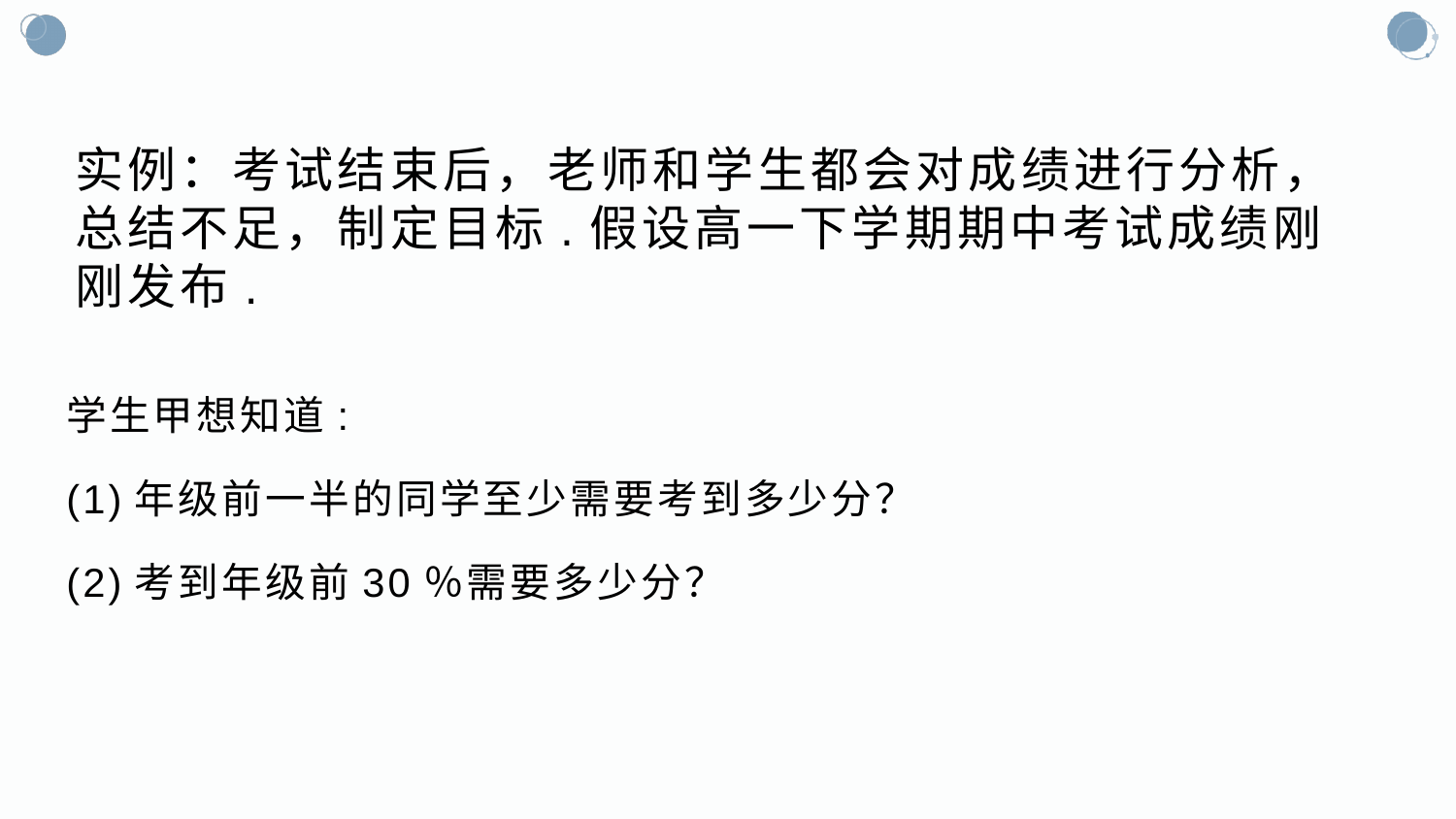

# 实例：考试结束后，老师和学生都会对成绩进行分析，总结不足，制定目标.假设高一下学期期中考试成绩刚刚发布.
学生甲想知道:
(1)年级前一半的同学至少需要考到多少分？
(2)考到年级前30％需要多少分？